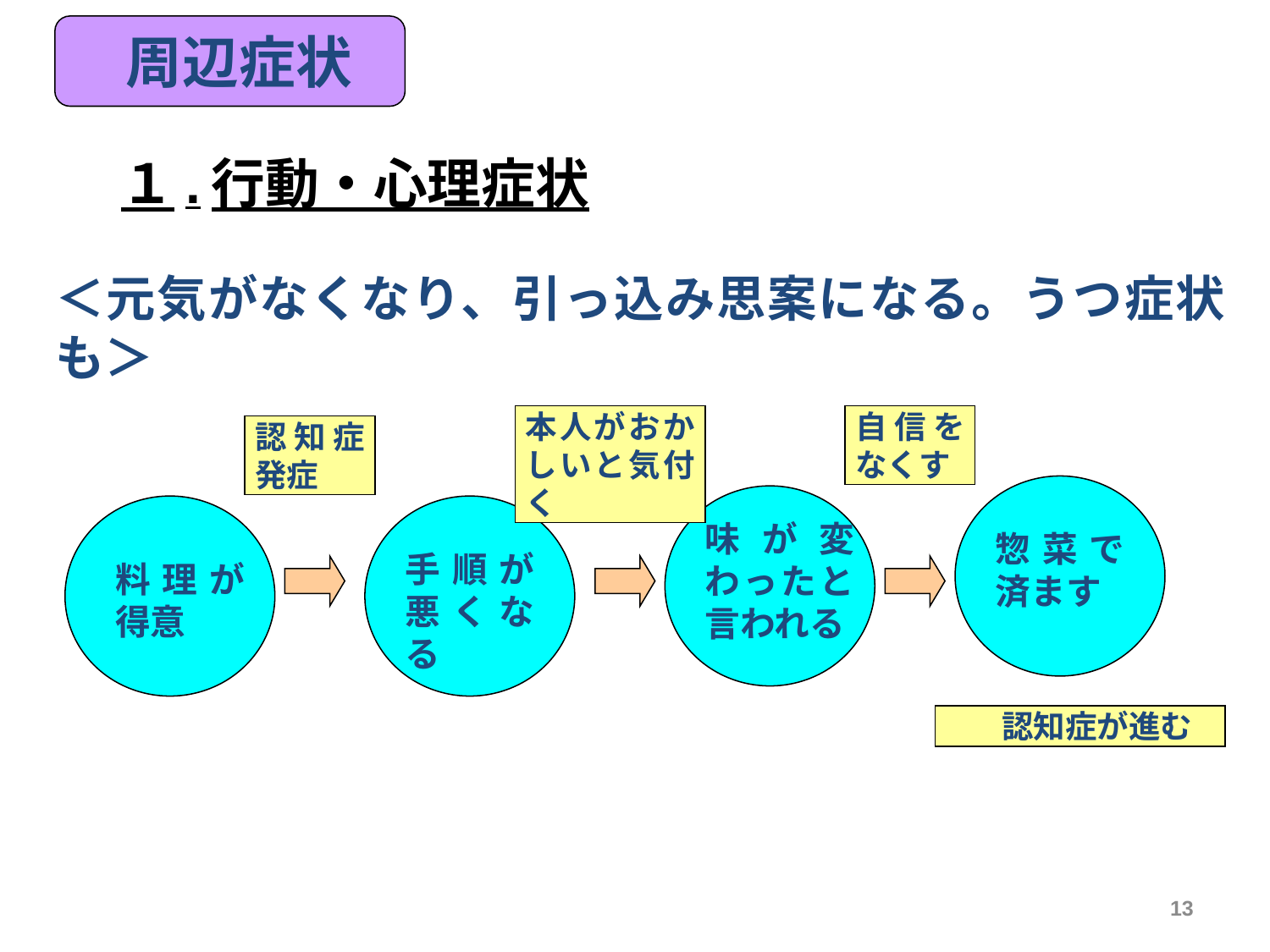

周辺症状
# １.行動・心理症状
＜元気がなくなり、引っ込み思案になる。うつ症状も＞
本人がおかしいと気付く
自信をなくす
認知症発症

味が変わったと言われる
惣菜で済ます
手順が悪くなる
料理が得意

　　認知症が進む
13